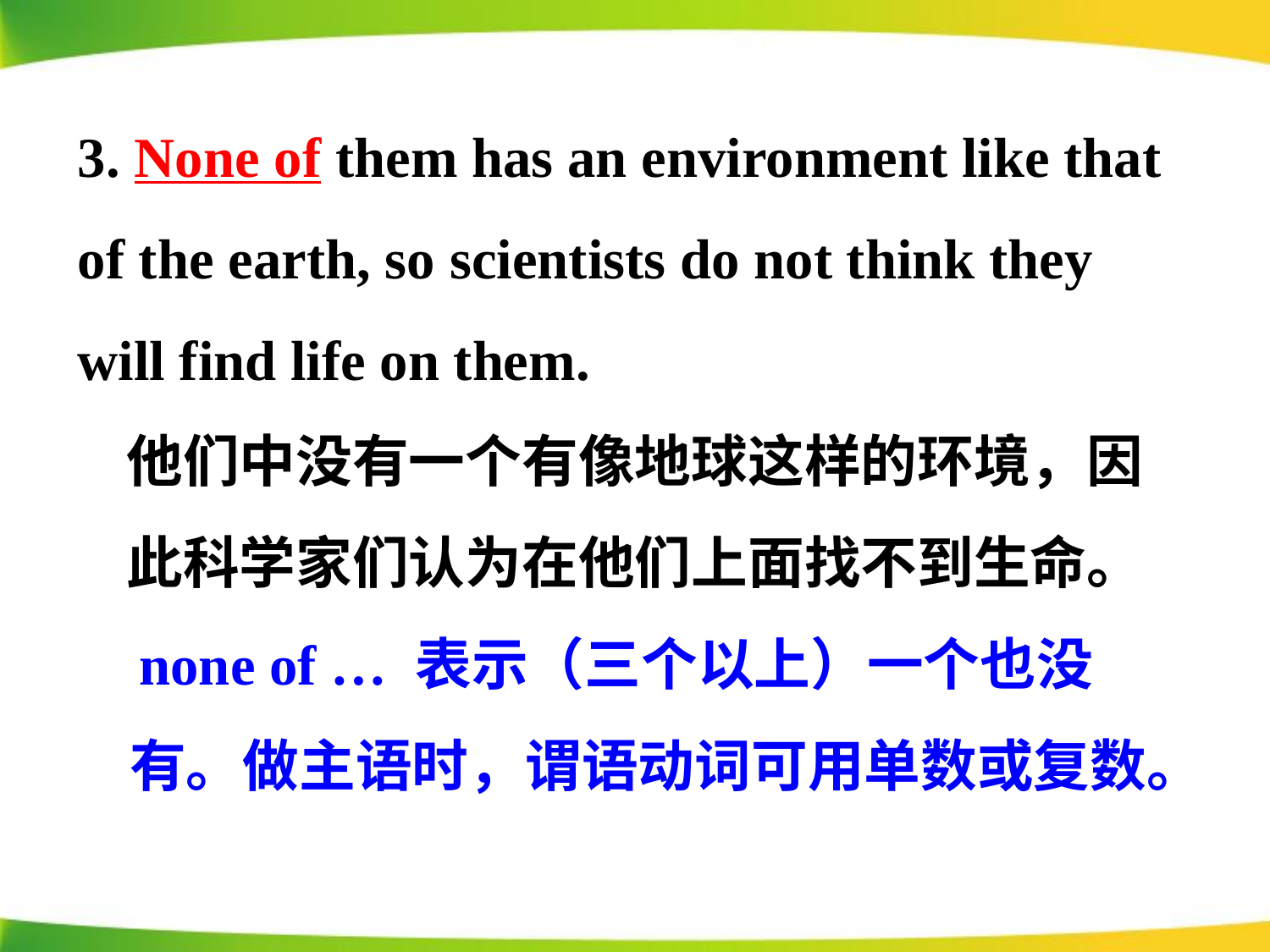

3. None of them has an environment like that of the earth, so scientists do not think they will find life on them.
	他们中没有一个有像地球这样的环境，因	此科学家们认为在他们上面找不到生命。
		none of … 表示（三个以上）一个也没
   有。做主语时，谓语动词可用单数或复数。